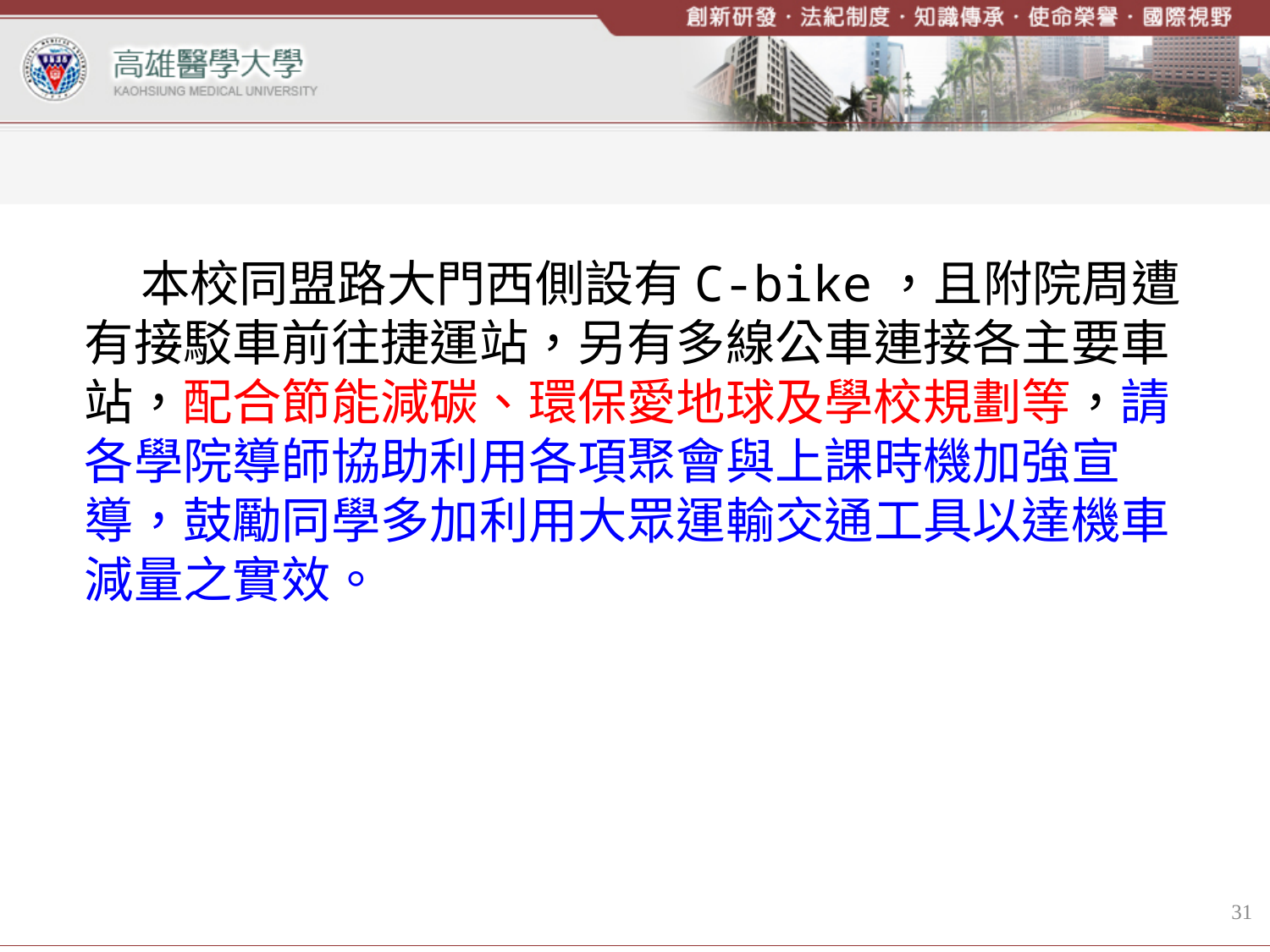

本校同盟路大門西側設有C-bike，且附院周遭有接駁車前往捷運站，另有多線公車連接各主要車站，配合節能減碳、環保愛地球及學校規劃等，請各學院導師協助利用各項聚會與上課時機加強宣導，鼓勵同學多加利用大眾運輸交通工具以達機車減量之實效。

31